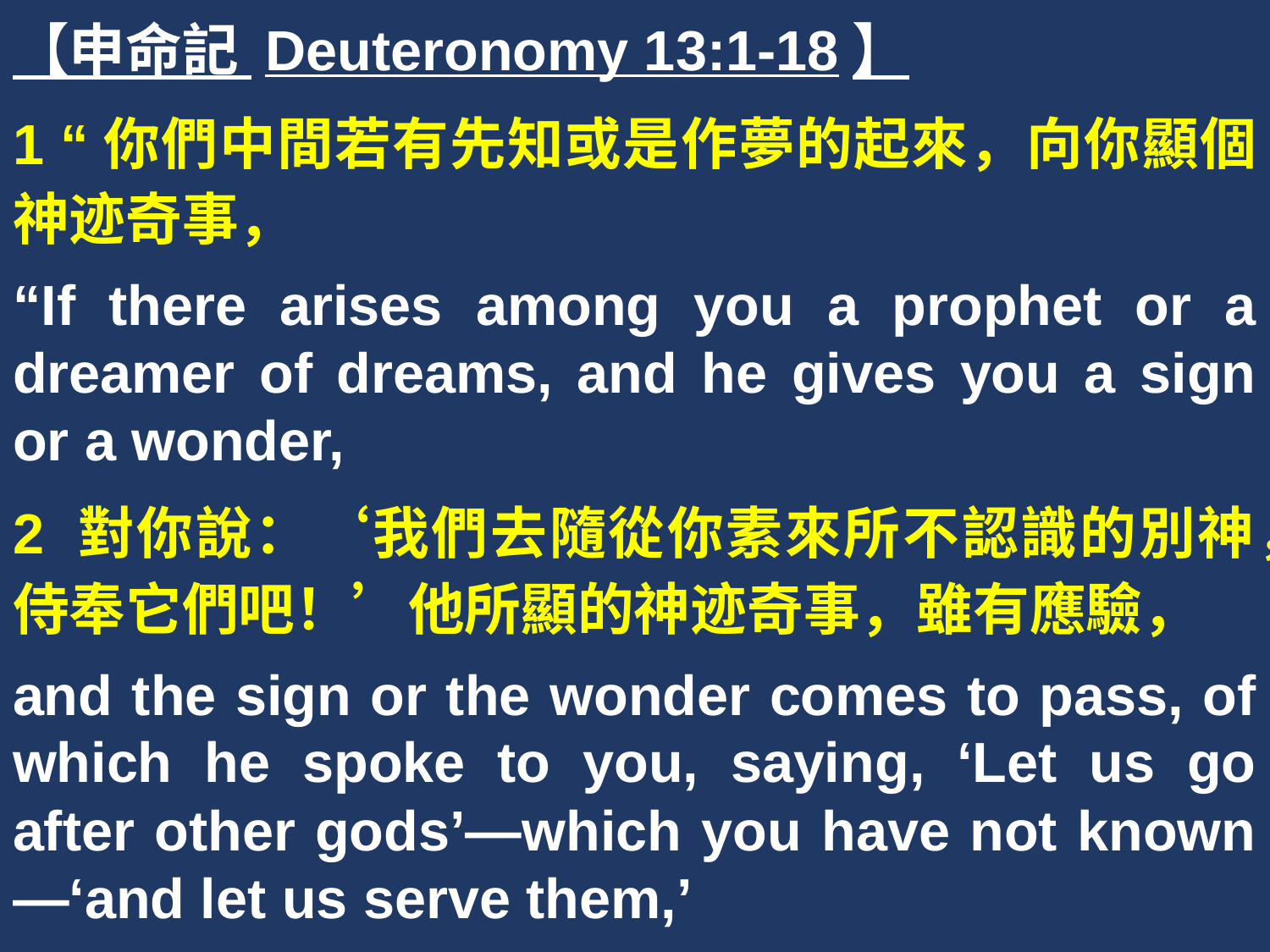

【申命記 Deuteronomy 13:1-18】
1 “你們中間若有先知或是作夢的起來，向你顯個神迹奇事，
“If there arises among you a prophet or a dreamer of dreams, and he gives you a sign or a wonder,
2 對你說：‘我們去隨從你素來所不認識的別神，侍奉它們吧！’他所顯的神迹奇事，雖有應驗，
and the sign or the wonder comes to pass, of which he spoke to you, saying, ‘Let us go after other gods’—which you have not known—‘and let us serve them,’